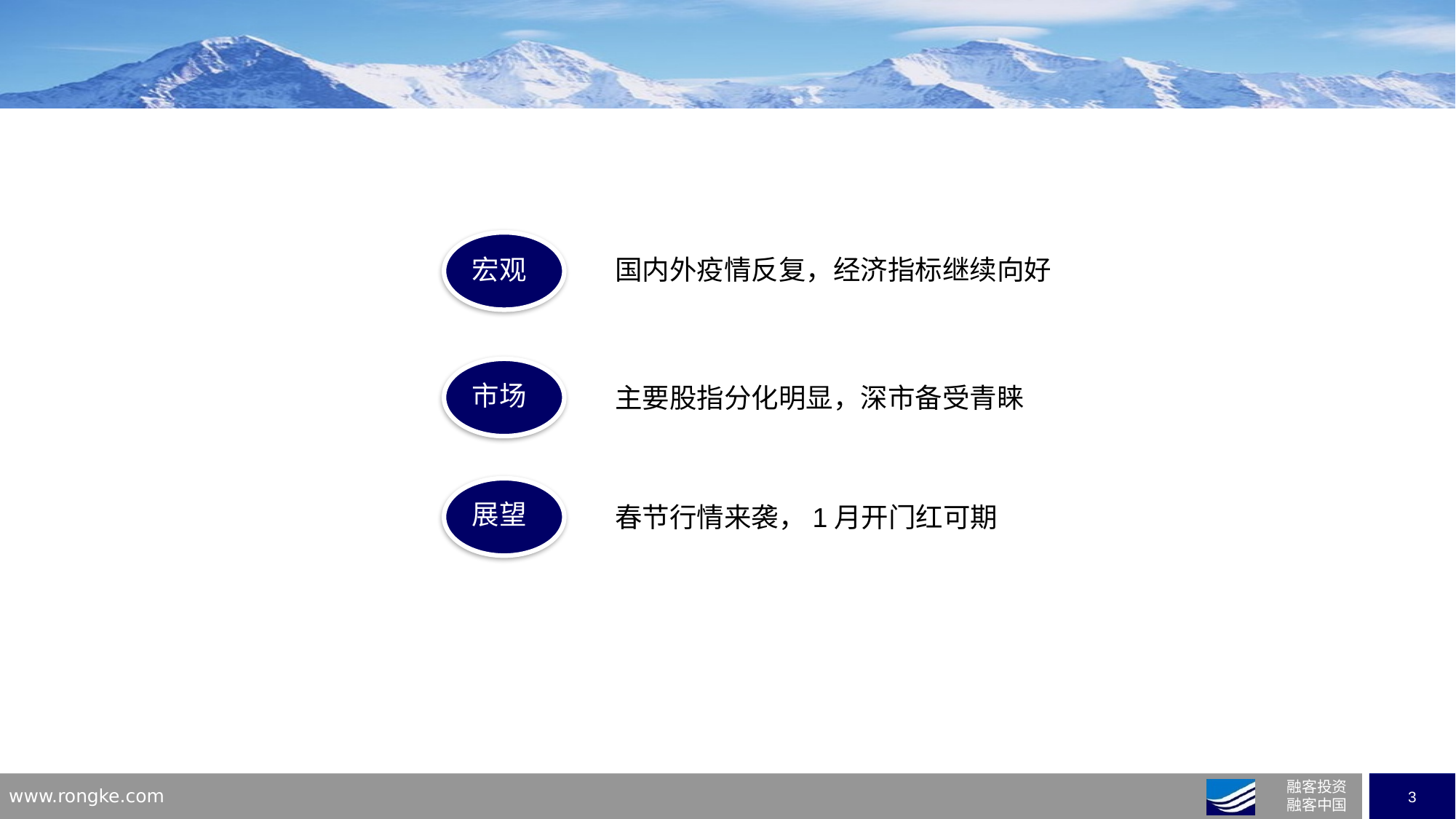

宏观
国内外疫情反复，经济指标继续向好

市场
主要股指分化明显，深市备受青睐

展望
春节行情来袭，1月开门红可期
业务